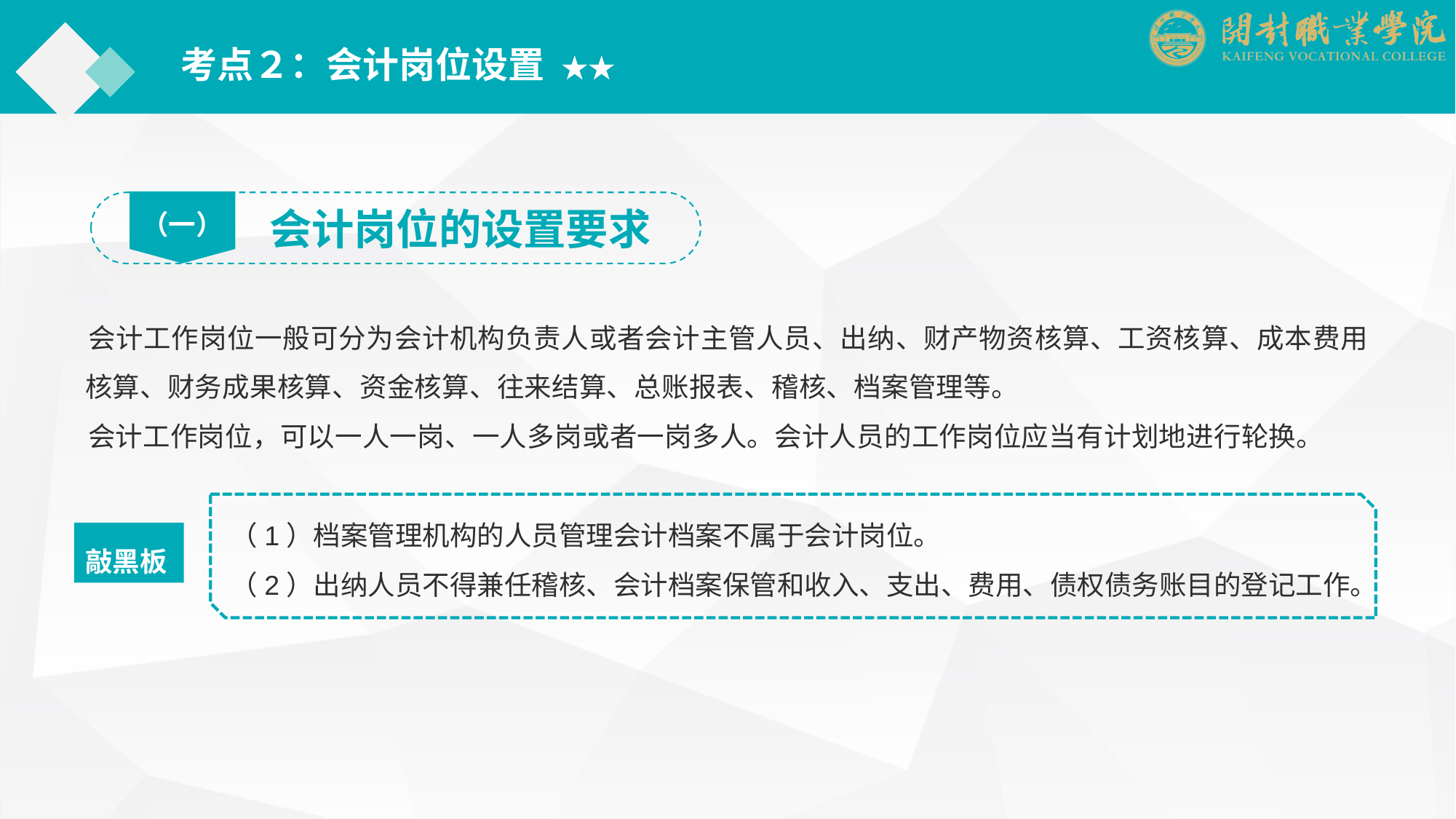

考点２：会计岗位设置  ★★
（一）

会计岗位的设置要求
会计工作岗位一般可分为会计机构负责人或者会计主管人员、出纳、财产物资核算、工资核算、成本费用核算、财务成果核算、资金核算、往来结算、总账报表、稽核、档案管理等。
会计工作岗位，可以一人一岗、一人多岗或者一岗多人。会计人员的工作岗位应当有计划地进行轮换。

    （1）档案管理机构的人员管理会计档案不属于会计岗位。
    （2）出纳人员不得兼任稽核、会计档案保管和收入、支出、费用、债权债务账目的登记工作。
敲黑板